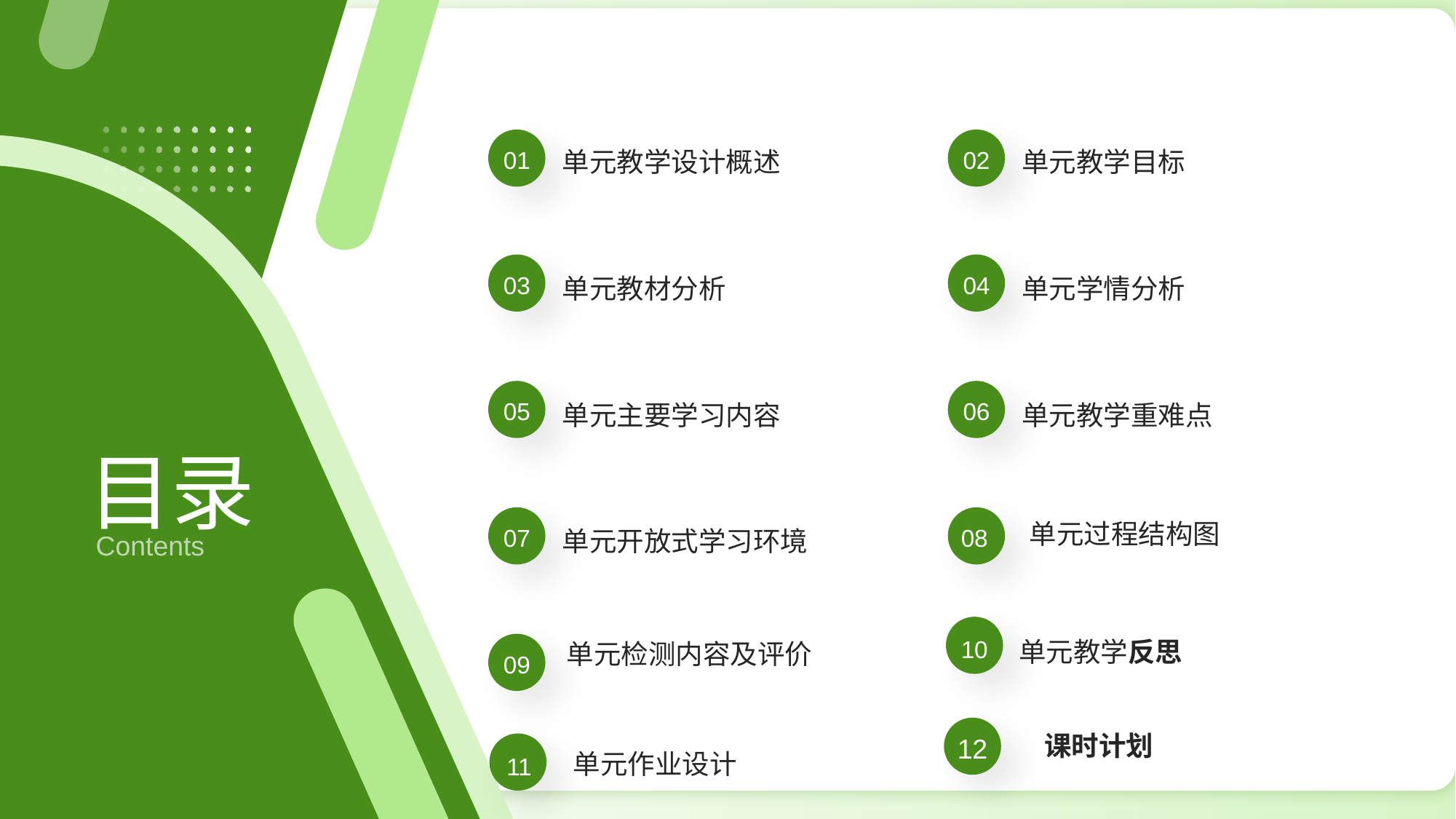

OPPOSans H

单元教学设计概述
单元教学目标

01
02

单元教材分析
单元学情分析

03
04
单元主要学习内容
单元教学重难点

05
06
目录
08
单元过程结构图
单元开放式学习环境
Contents

07
08
单元教学反思
单元检测内容及评价

10

09
课时计划

单元作业设计
12

11